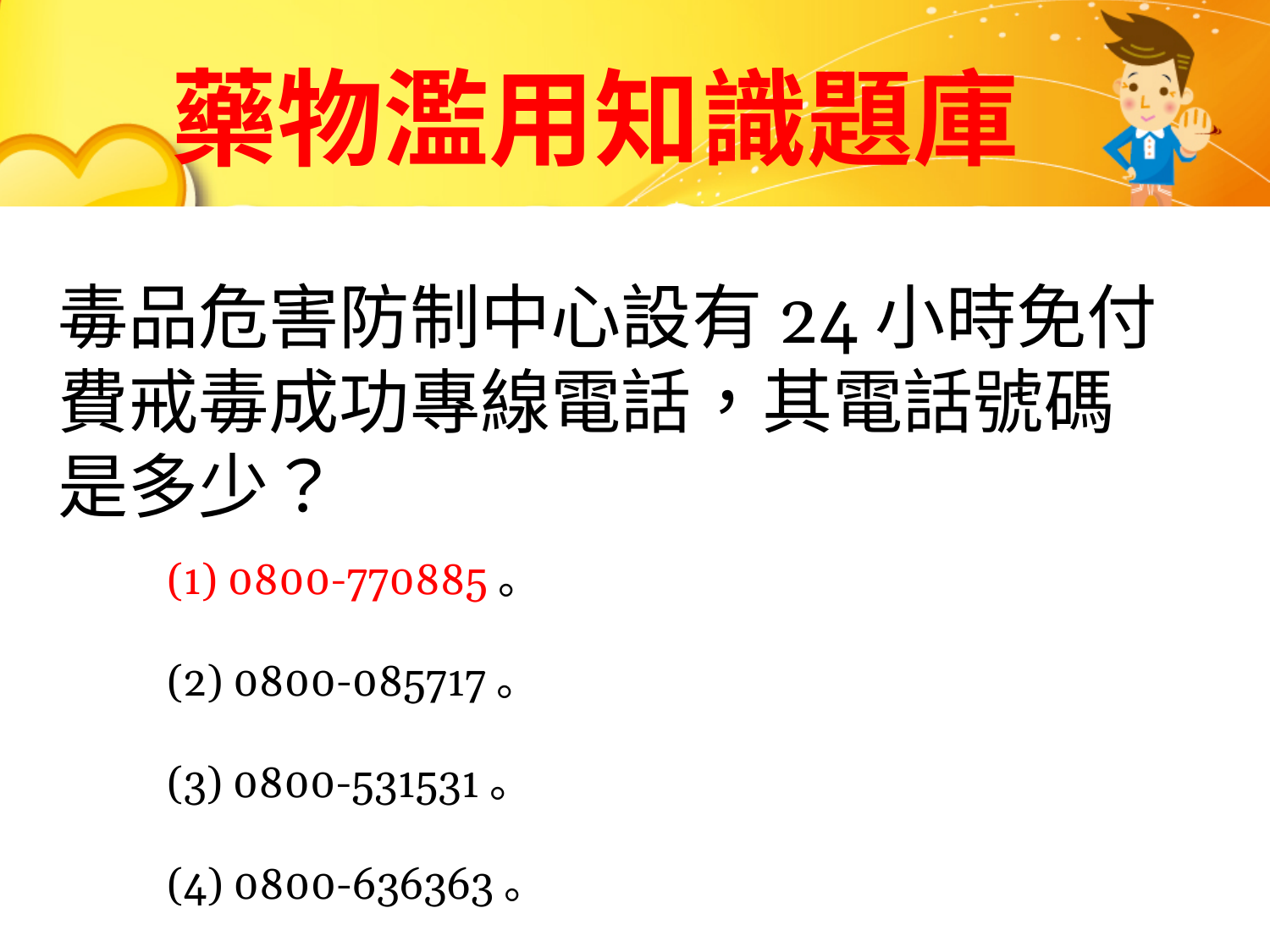

藥物濫用知識題庫
# 毒品危害防制中心設有24小時免付費戒毒成功專線電話，其電話號碼是多少？
(1) 0800-770885。

(2) 0800-085717。

(3) 0800-531531。

(4) 0800-636363。